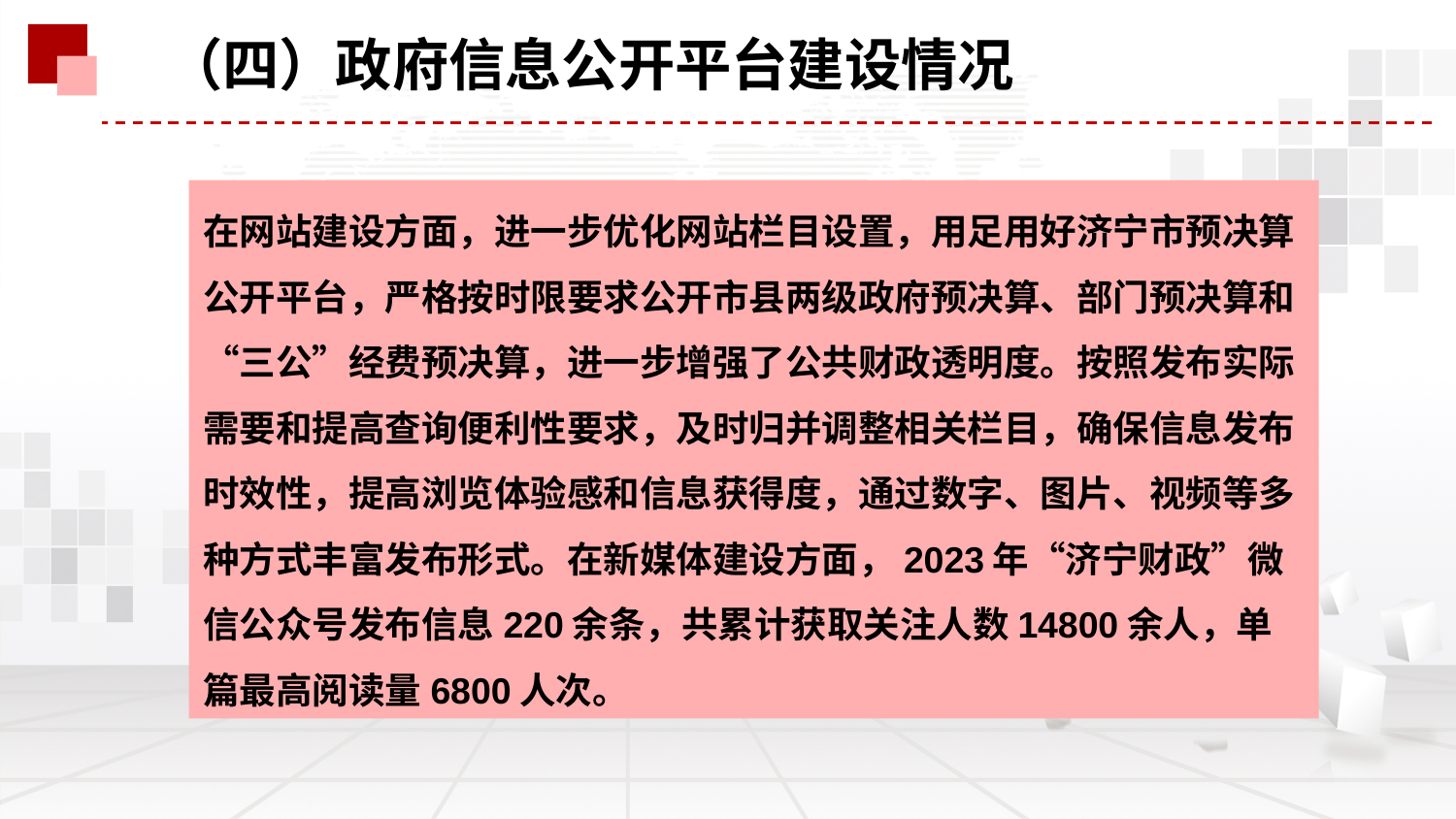

（四）政府信息公开平台建设情况
在网站建设方面，进一步优化网站栏目设置，用足用好济宁市预决算公开平台，严格按时限要求公开市县两级政府预决算、部门预决算和“三公”经费预决算，进一步增强了公共财政透明度。按照发布实际需要和提高查询便利性要求，及时归并调整相关栏目，确保信息发布时效性，提高浏览体验感和信息获得度，通过数字、图片、视频等多种方式丰富发布形式。在新媒体建设方面，2023年“济宁财政”微信公众号发布信息220余条，共累计获取关注人数14800余人，单篇最高阅读量6800人次。